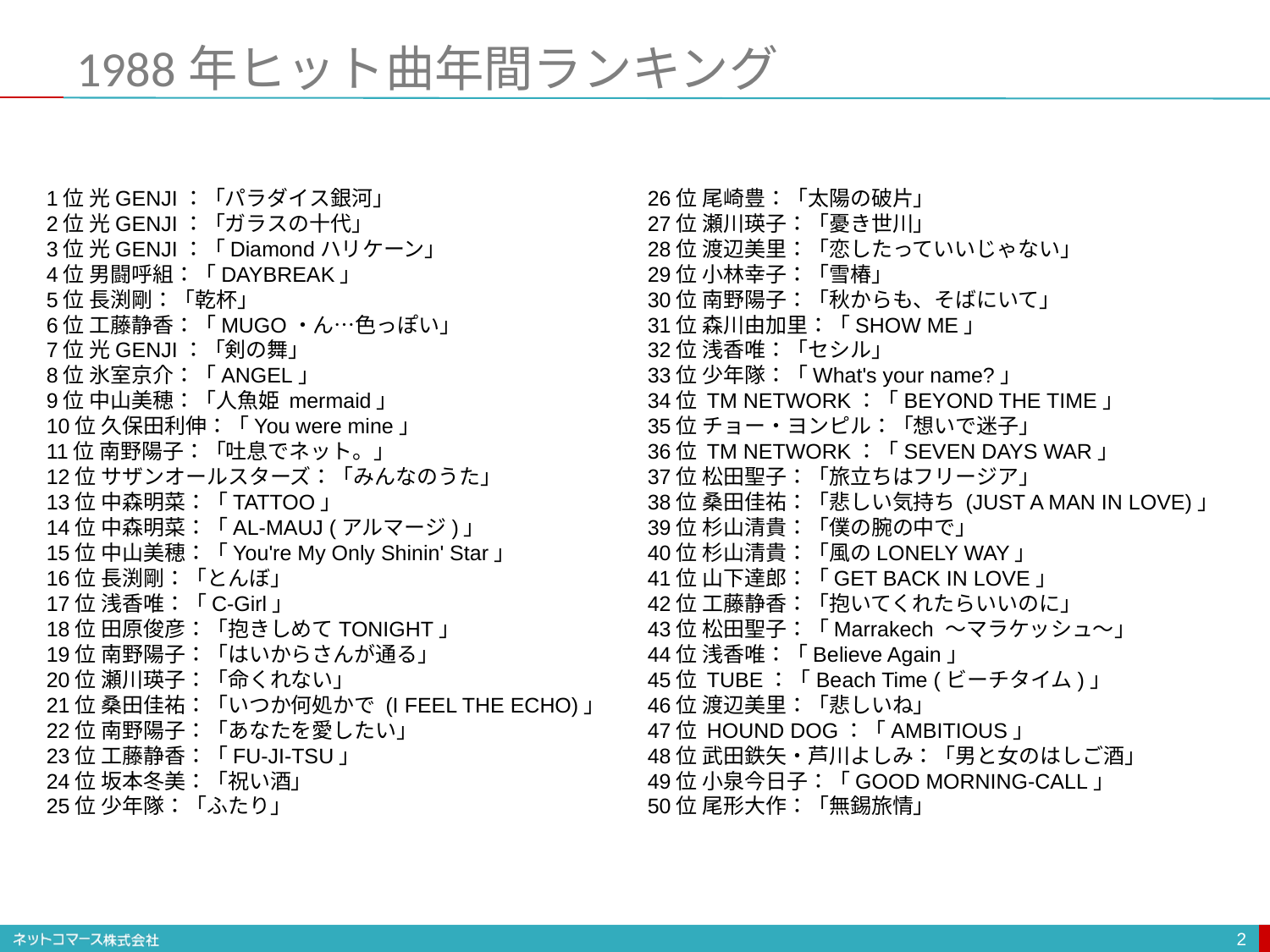

# 1988年ヒット曲年間ランキング
1位 光GENJI：「パラダイス銀河」
2位 光GENJI：「ガラスの十代」
3位 光GENJI：「Diamondハリケーン」
4位 男闘呼組：「DAYBREAK」
5位 長渕剛：「乾杯」
6位 工藤静香：「MUGO・ん…色っぽい」
7位 光GENJI：「剣の舞」
8位 氷室京介：「ANGEL」
9位 中山美穂：「人魚姫 mermaid」
10位 久保田利伸：「You were mine」
11位 南野陽子：「吐息でネット。」
12位 サザンオールスターズ：「みんなのうた」
13位 中森明菜：「TATTOO」
14位 中森明菜：「AL-MAUJ (アルマージ)」
15位 中山美穂：「You're My Only Shinin' Star」
16位 長渕剛：「とんぼ」
17位 浅香唯：「C-Girl」
18位 田原俊彦：「抱きしめてTONIGHT」
19位 南野陽子：「はいからさんが通る」
20位 瀬川瑛子：「命くれない」
21位 桑田佳祐：「いつか何処かで (I FEEL THE ECHO)」
22位 南野陽子：「あなたを愛したい」
23位 工藤静香：「FU-JI-TSU」
24位 坂本冬美：「祝い酒」
25位 少年隊：「ふたり」
26位 尾崎豊：「太陽の破片」
27位 瀬川瑛子：「憂き世川」
28位 渡辺美里：「恋したっていいじゃない」
29位 小林幸子：「雪椿」
30位 南野陽子：「秋からも、そばにいて」
31位 森川由加里：「SHOW ME」
32位 浅香唯：「セシル」
33位 少年隊：「What's your name?」
34位 TM NETWORK：「BEYOND THE TIME」
35位 チョー・ヨンピル：「想いで迷子」
36位 TM NETWORK：「SEVEN DAYS WAR」
37位 松田聖子：「旅立ちはフリージア」
38位 桑田佳祐：「悲しい気持ち (JUST A MAN IN LOVE)」
39位 杉山清貴：「僕の腕の中で」
40位 杉山清貴：「風のLONELY WAY」
41位 山下達郎：「GET BACK IN LOVE」
42位 工藤静香：「抱いてくれたらいいのに」
43位 松田聖子：「Marrakech 〜マラケッシュ〜」
44位 浅香唯：「Believe Again」
45位 TUBE：「Beach Time (ビーチタイム)」
46位 渡辺美里：「悲しいね」
47位 HOUND DOG：「AMBITIOUS」
48位 武田鉄矢・芦川よしみ：「男と女のはしご酒」
49位 小泉今日子：「GOOD MORNING-CALL」
50位 尾形大作：「無錫旅情」
2